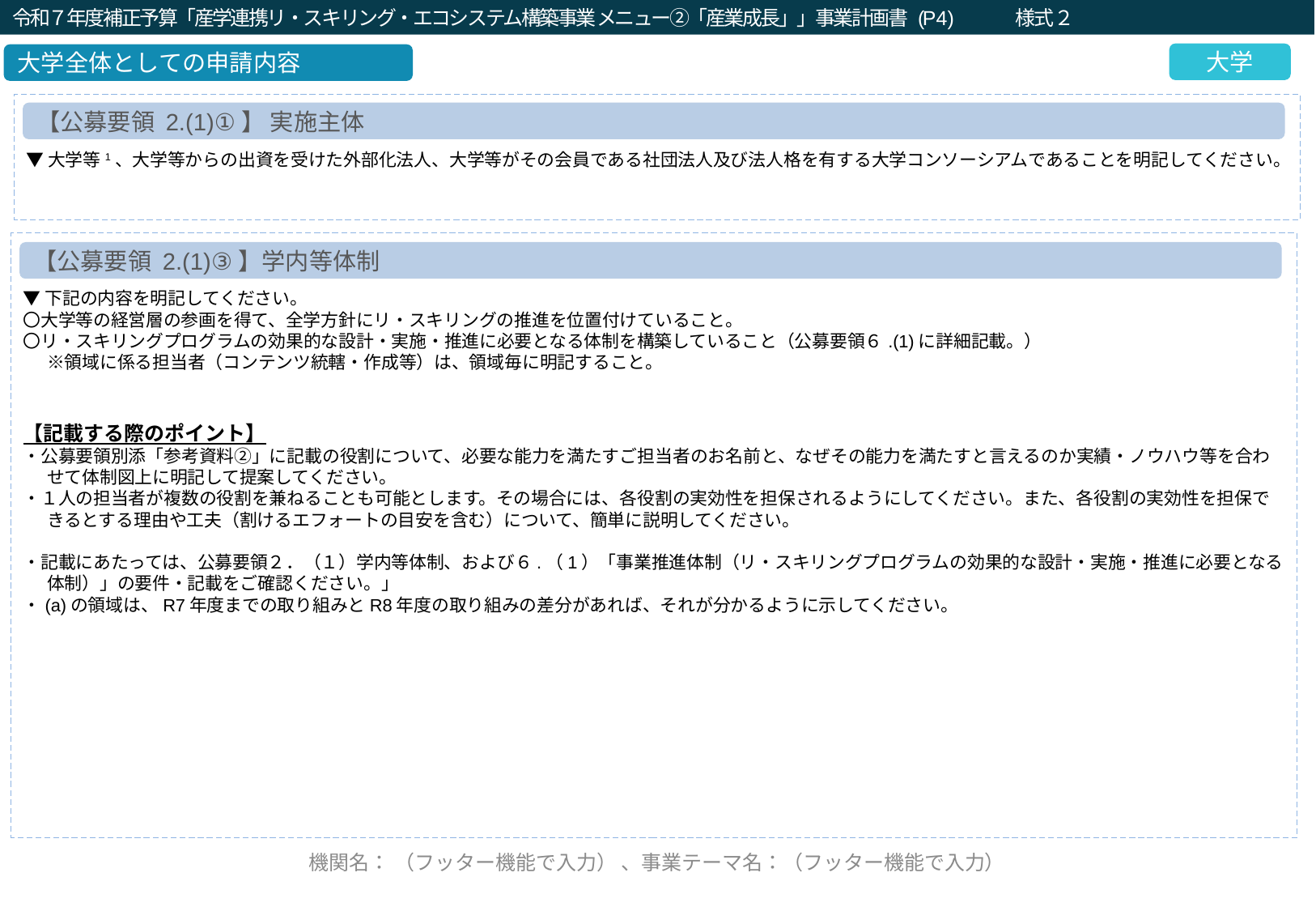

令和７年度補正予算「産学連携リ・スキリング・エコシステム構築事業メニュー②「産業成長」」事業計画書 (P4)　　　様式２
令和２年度「就職・転職支援のための大学リカレント教育推進事業（就職・転職支援のためのリカレント教育プログラムの開発・実施）」企画提案書（a：求職支援）(P4)
大学
大学全体としての申請内容

▼大学等1、大学等からの出資を受けた外部化法人、大学等がその会員である社団法人及び法人格を有する大学コンソーシアムであることを明記してください。
【公募要領 2.(1)①】 実施主体

▼下記の内容を明記してください。
〇大学等の経営層の参画を得て、全学方針にリ・スキリングの推進を位置付けていること。
〇リ・スキリングプログラムの効果的な設計・実施・推進に必要となる体制を構築していること（公募要領６.(1)に詳細記載。）
※領域に係る担当者（コンテンツ統轄・作成等）は、領域毎に明記すること。

【記載する際のポイント】
・公募要領別添「参考資料②」に記載の役割について、必要な能力を満たすご担当者のお名前と、なぜその能力を満たすと言えるのか実績・ノウハウ等を合わせて体制図上に明記して提案してください。
・１人の担当者が複数の役割を兼ねることも可能とします。その場合には、各役割の実効性を担保されるようにしてください。また、各役割の実効性を担保できるとする理由や工夫（割けるエフォートの目安を含む）について、簡単に説明してください。

・記載にあたっては、公募要領２．（１）学内等体制、および６.（1）「事業推進体制（リ・スキリングプログラムの効果的な設計・実施・推進に必要となる体制）」の要件・記載をご確認ください。」
・(a)の領域は、R7年度までの取り組みとR8年度の取り組みの差分があれば、それが分かるように示してください。
【公募要領 2.(1)③】学内等体制
←フッターを以後のページ全てに必ず記入
機関名： （フッター機能で入力） 、事業テーマ名：（フッター機能で入力）